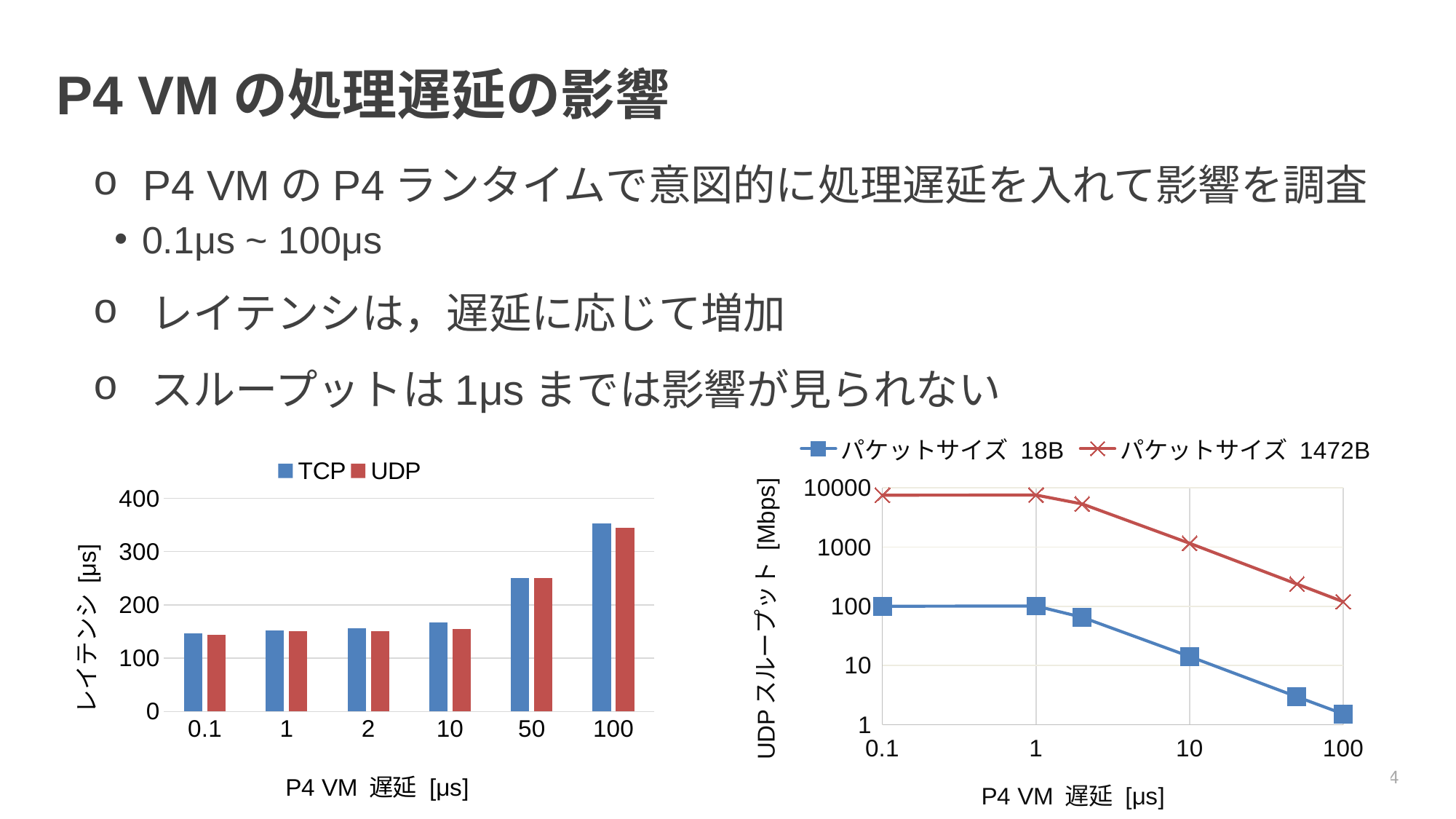

# P4 VMの処理遅延の影響
 P4 VMのP4ランタイムで意図的に処理遅延を入れて影響を調査
0.1μs ~ 100μs
 レイテンシは，遅延に応じて増加
 スループットは1μsまでは影響が見られない

### Chart

| Category |  |  |
|---|---|---|

### Chart

| Category |  |  |
|---|---|---|
| 0.1 | 146.6 | 143.2 |
| 1 | 152.7 | 150.5 |
| 2 | 156.8 | 150.3 |
| 10 | 166.8 | 155.3 |
| 50 | 250.3 | 250.3 |
| 100 | 353.1 | 345.0 |
14